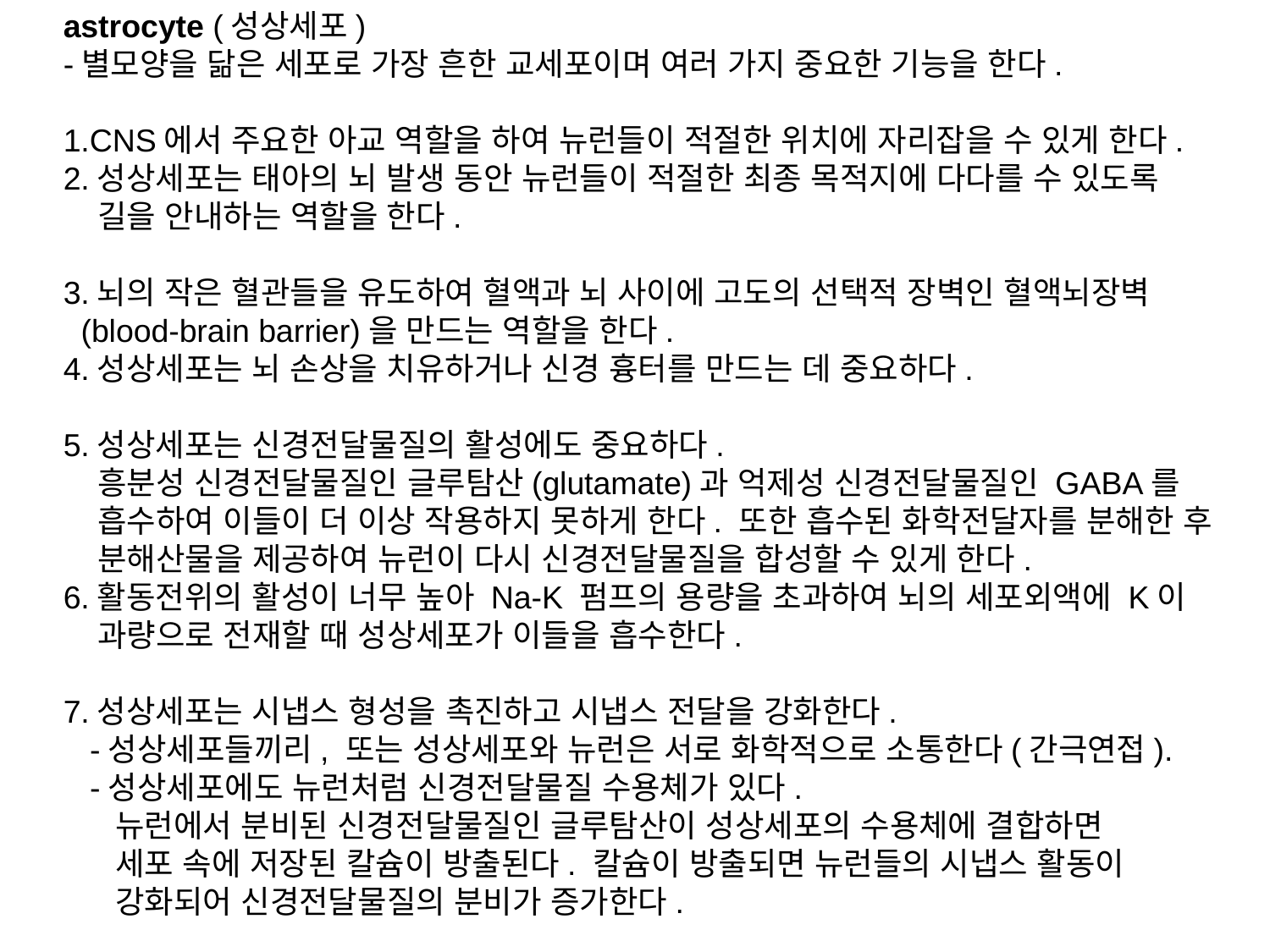

astrocyte (성상세포)
-별모양을 닮은 세포로 가장 흔한 교세포이며 여러 가지 중요한 기능을 한다.

1.CNS에서 주요한 아교 역할을 하여 뉴런들이 적절한 위치에 자리잡을 수 있게 한다.
2.성상세포는 태아의 뇌 발생 동안 뉴런들이 적절한 최종 목적지에 다다를 수 있도록
   길을 안내하는 역할을 한다.

3.뇌의 작은 혈관들을 유도하여 혈액과 뇌 사이에 고도의 선택적 장벽인 혈액뇌장벽
  (blood-brain barrier)을 만드는 역할을 한다.
4.성상세포는 뇌 손상을 치유하거나 신경 흉터를 만드는 데 중요하다.

5.성상세포는 신경전달물질의 활성에도 중요하다.
   흥분성 신경전달물질인 글루탐산(glutamate)과 억제성 신경전달물질인 GABA를
   흡수하여 이들이 더 이상 작용하지 못하게 한다. 또한 흡수된 화학전달자를 분해한 후
   분해산물을 제공하여 뉴런이 다시 신경전달물질을 합성할 수 있게 한다.
6.활동전위의 활성이 너무 높아 Na-K 펌프의 용량을 초과하여 뇌의 세포외액에 K이
   과량으로 전재할 때 성상세포가 이들을 흡수한다.

7.성상세포는 시냅스 형성을 촉진하고 시냅스 전달을 강화한다.
   -성상세포들끼리, 또는 성상세포와 뉴런은 서로 화학적으로 소통한다(간극연접).
   -성상세포에도 뉴런처럼 신경전달물질 수용체가 있다.
     뉴런에서 분비된 신경전달물질인 글루탐산이 성상세포의 수용체에 결합하면
     세포 속에 저장된 칼슘이 방출된다. 칼슘이 방출되면 뉴런들의 시냅스 활동이
     강화되어 신경전달물질의 분비가 증가한다.